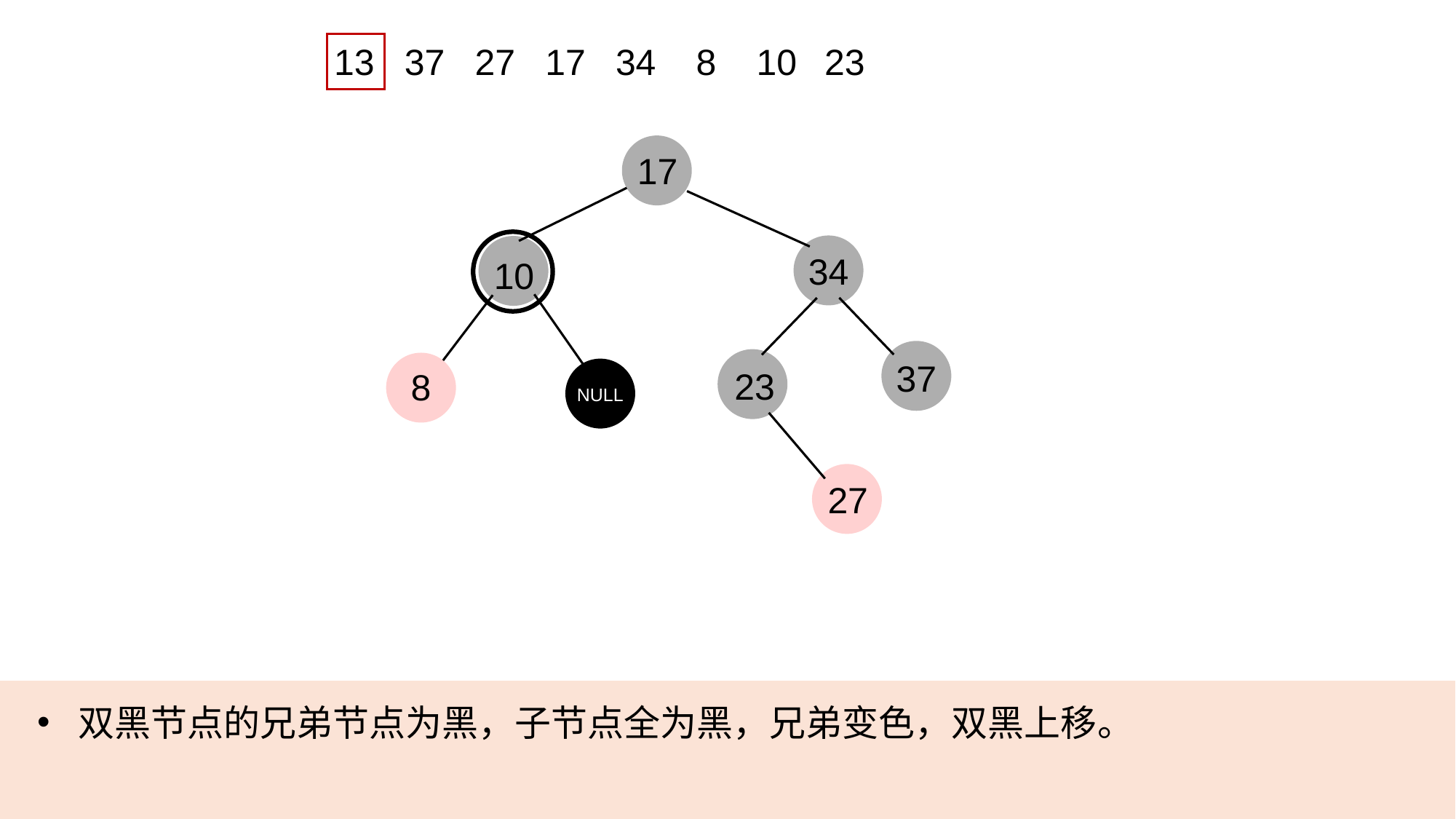

13

37
27
17
34
8
10
23

17

34
10

37

23
8
NULL

27

双黑节点的兄弟节点为黑，子节点全为黑，兄弟变色，双黑上移。